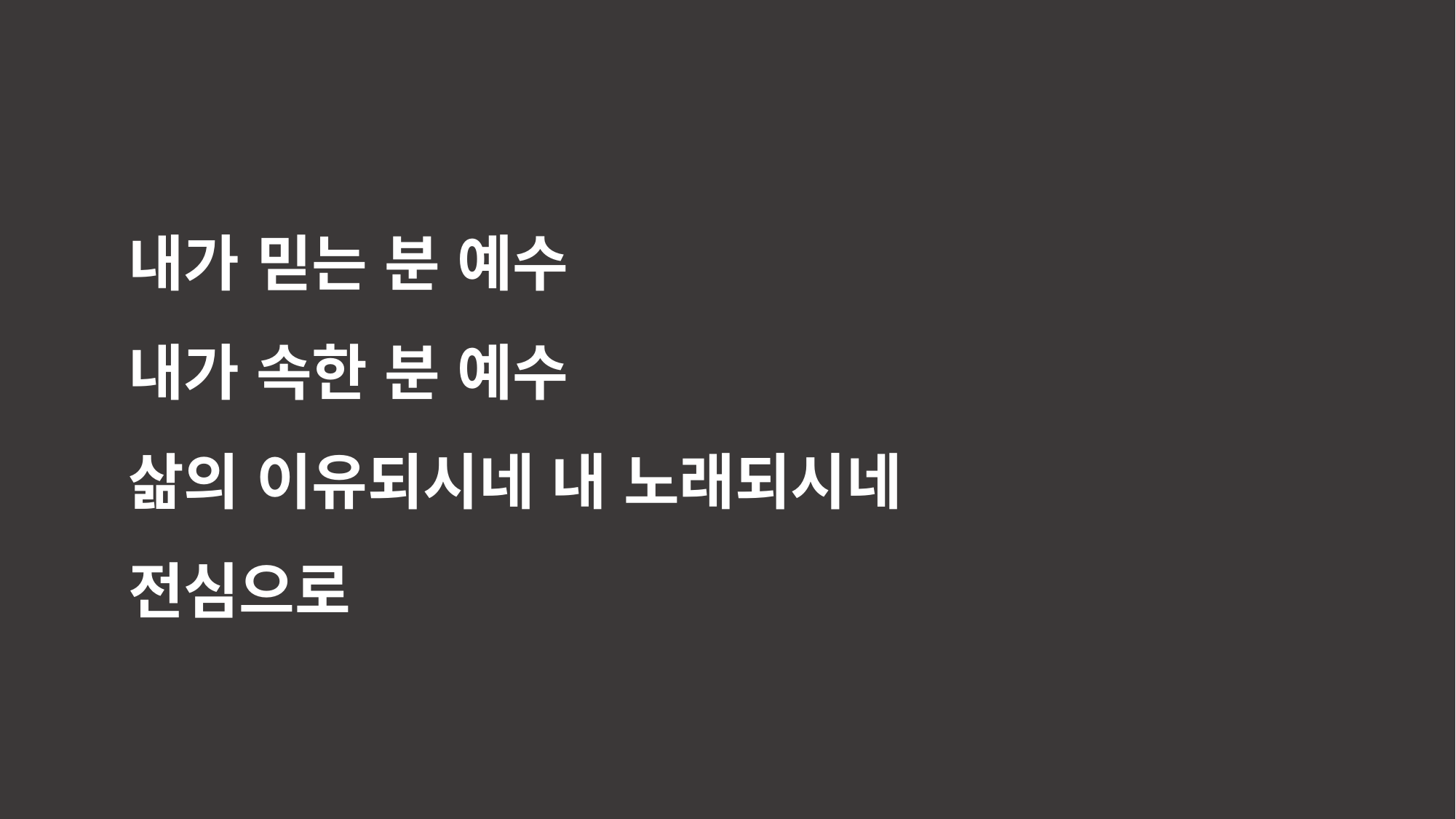

내가 믿는 분 예수
내가 속한 분 예수
삶의 이유되시네 내 노래되시네
전심으로